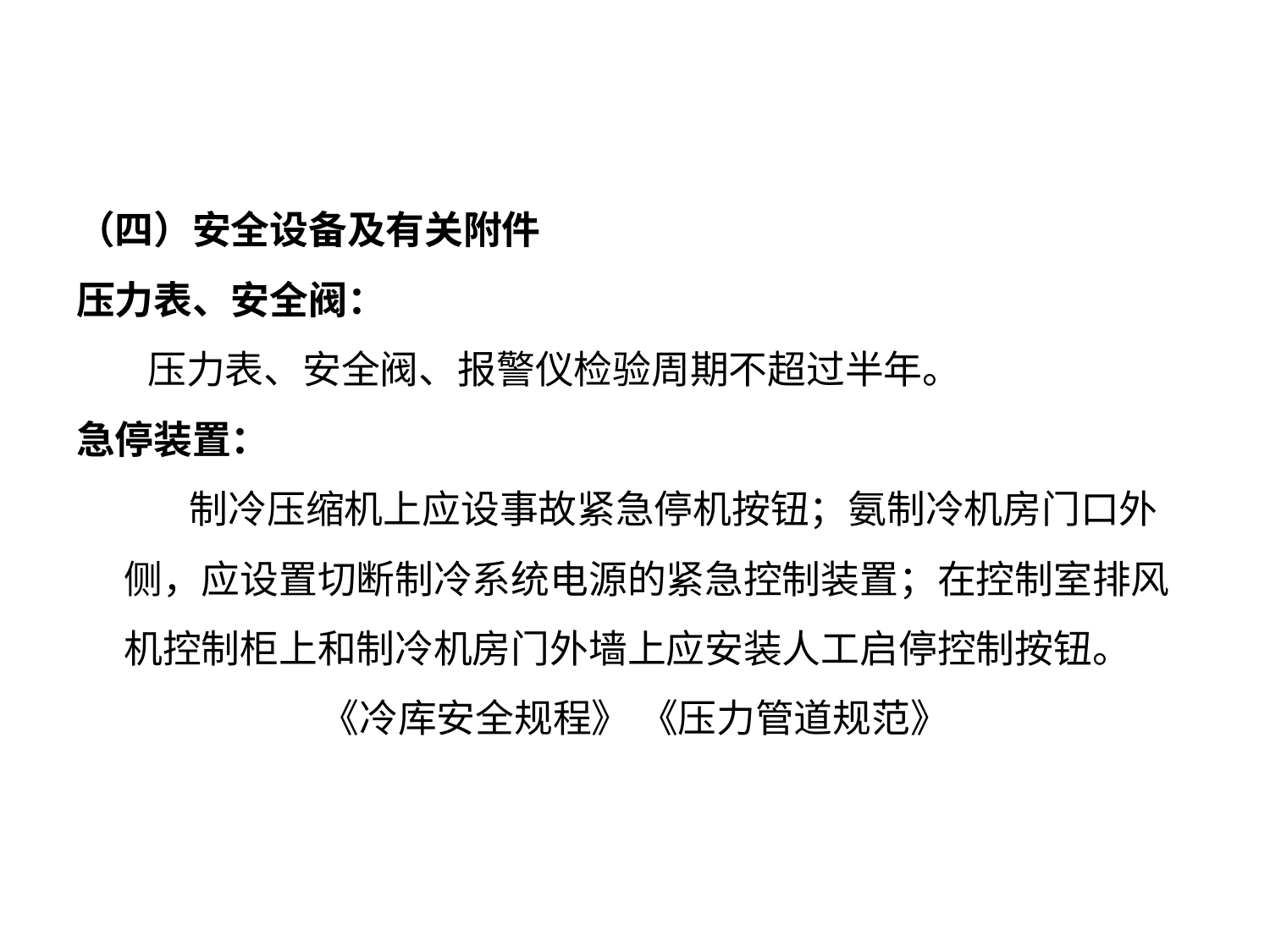

（四）安全设备及有关附件
压力表、安全阀：
       压力表、安全阀、报警仪检验周期不超过半年。
急停装置：
            制冷压缩机上应设事故紧急停机按钮；氨制冷机房门口外侧，应设置切断制冷系统电源的紧急控制装置；在控制室排风机控制柜上和制冷机房门外墙上应安装人工启停控制按钮。
《冷库安全规程》 《压力管道规范》

95